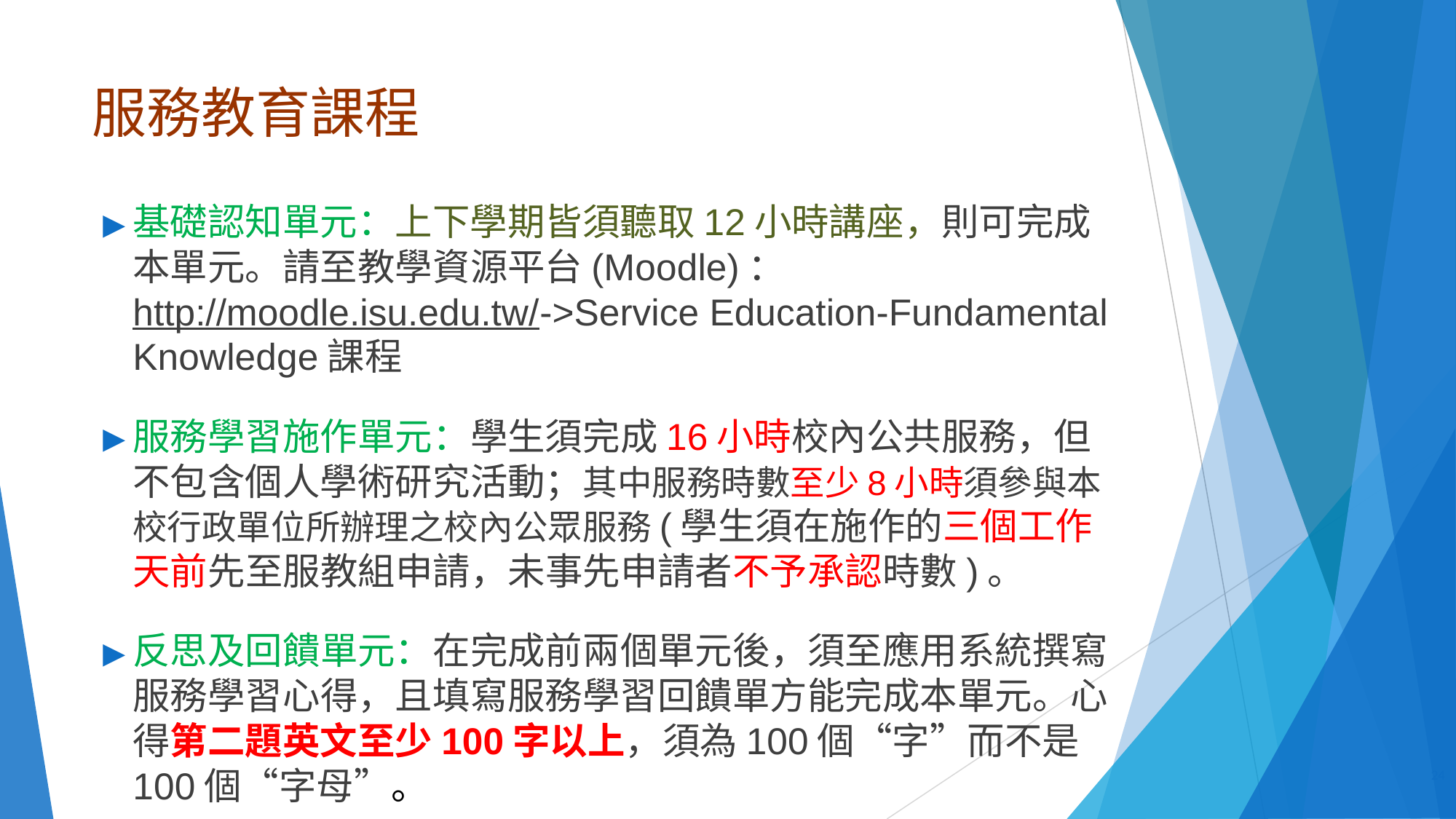

# 服務教育課程
基礎認知單元：上下學期皆須聽取12小時講座，則可完成本單元。請至教學資源平台(Moodle)：http://moodle.isu.edu.tw/->Service Education-Fundamental Knowledge課程
服務學習施作單元：學生須完成16小時校內公共服務，但不包含個人學術研究活動；其中服務時數至少8小時須參與本校行政單位所辦理之校內公眾服務(學生須在施作的三個工作天前先至服教組申請，未事先申請者不予承認時數)。
反思及回饋單元：在完成前兩個單元後，須至應用系統撰寫服務學習心得，且填寫服務學習回饋單方能完成本單元。心得第二題英文至少100字以上，須為100個“字”而不是100個“字母”。
24